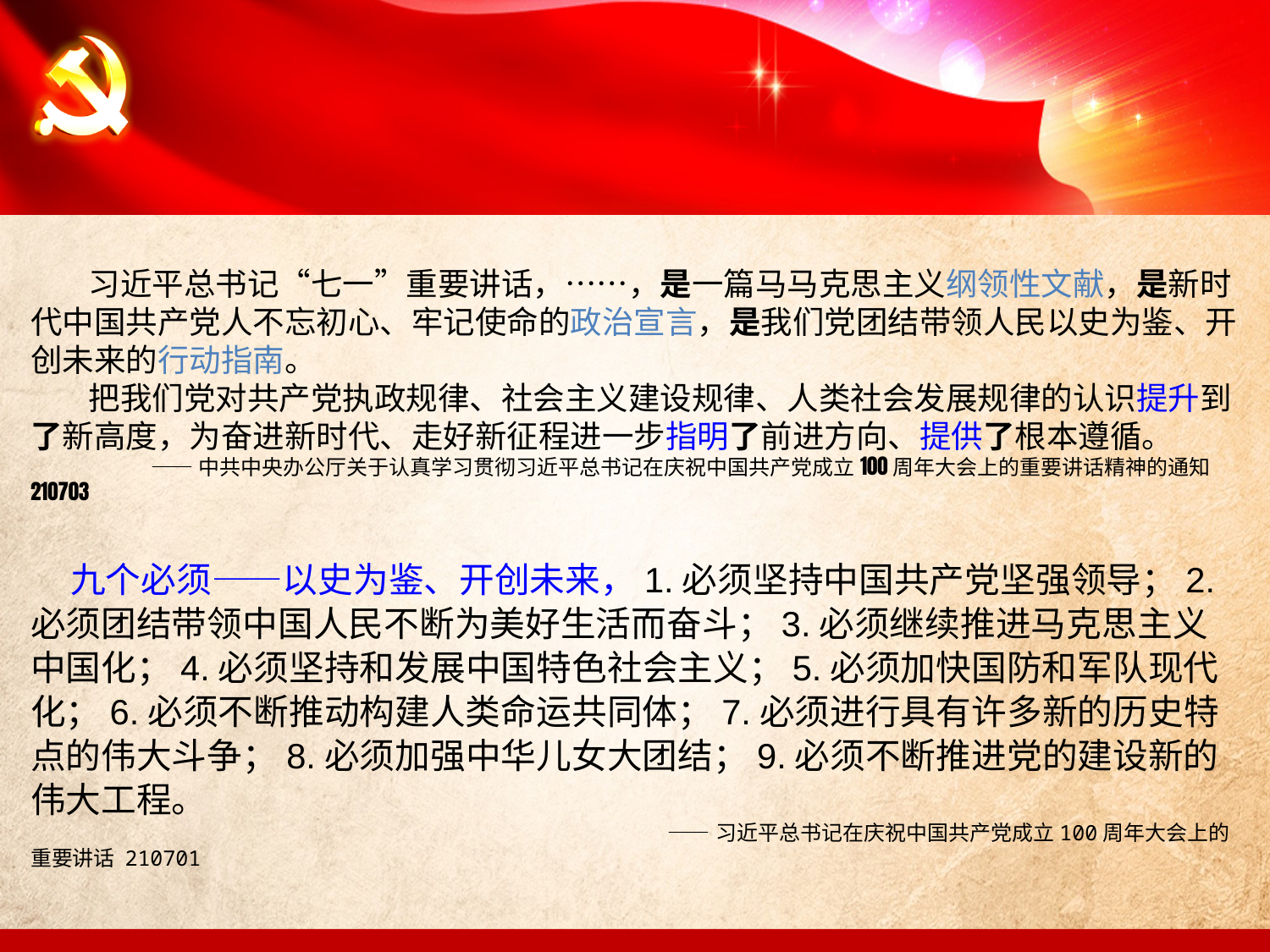

习近平总书记“七一”重要讲话，……，是一篇马马克思主义纲领性文献，是新时代中国共产党人不忘初心、牢记使命的政治宣言，是我们党团结带领人民以史为鉴、开创未来的行动指南。
       把我们党对共产党执政规律、社会主义建设规律、人类社会发展规律的认识提升到了新高度，为奋进新时代、走好新征程进一步指明了前进方向、提供了根本遵循。
                          ——中共中央办公厅关于认真学习贯彻习近平总书记在庆祝中国共产党成立100周年大会上的重要讲话精神的通知 210703

    九个必须——以史为鉴、开创未来，1.必须坚持中国共产党坚强领导；2.必须团结带领中国人民不断为美好生活而奋斗；3.必须继续推进马克思主义中国化；4.必须坚持和发展中国特色社会主义；5.必须加快国防和军队现代化；6.必须不断推动构建人类命运共同体；7.必须进行具有许多新的历史特点的伟大斗争；8.必须加强中华儿女大团结；9.必须不断推进党的建设新的伟大工程。
                                                                                                                                         ——习近平总书记在庆祝中国共产党成立100周年大会上的重要讲话 210701